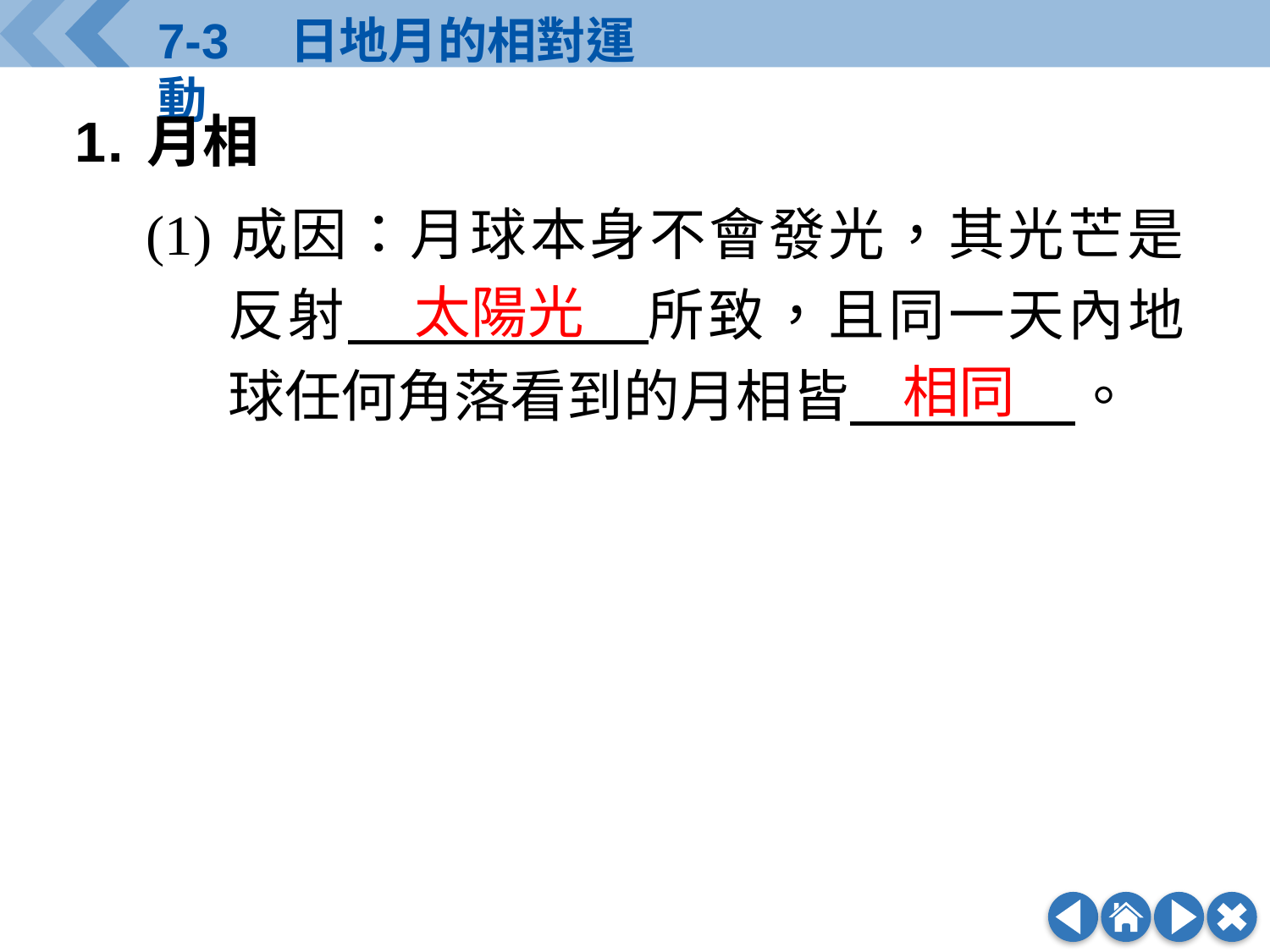

月相
(1)	成因：月球本身不會發光，其光芒是反射　　　　　所致，且同一天內地球任何角落看到的月相皆　　　　。
太陽光
相同